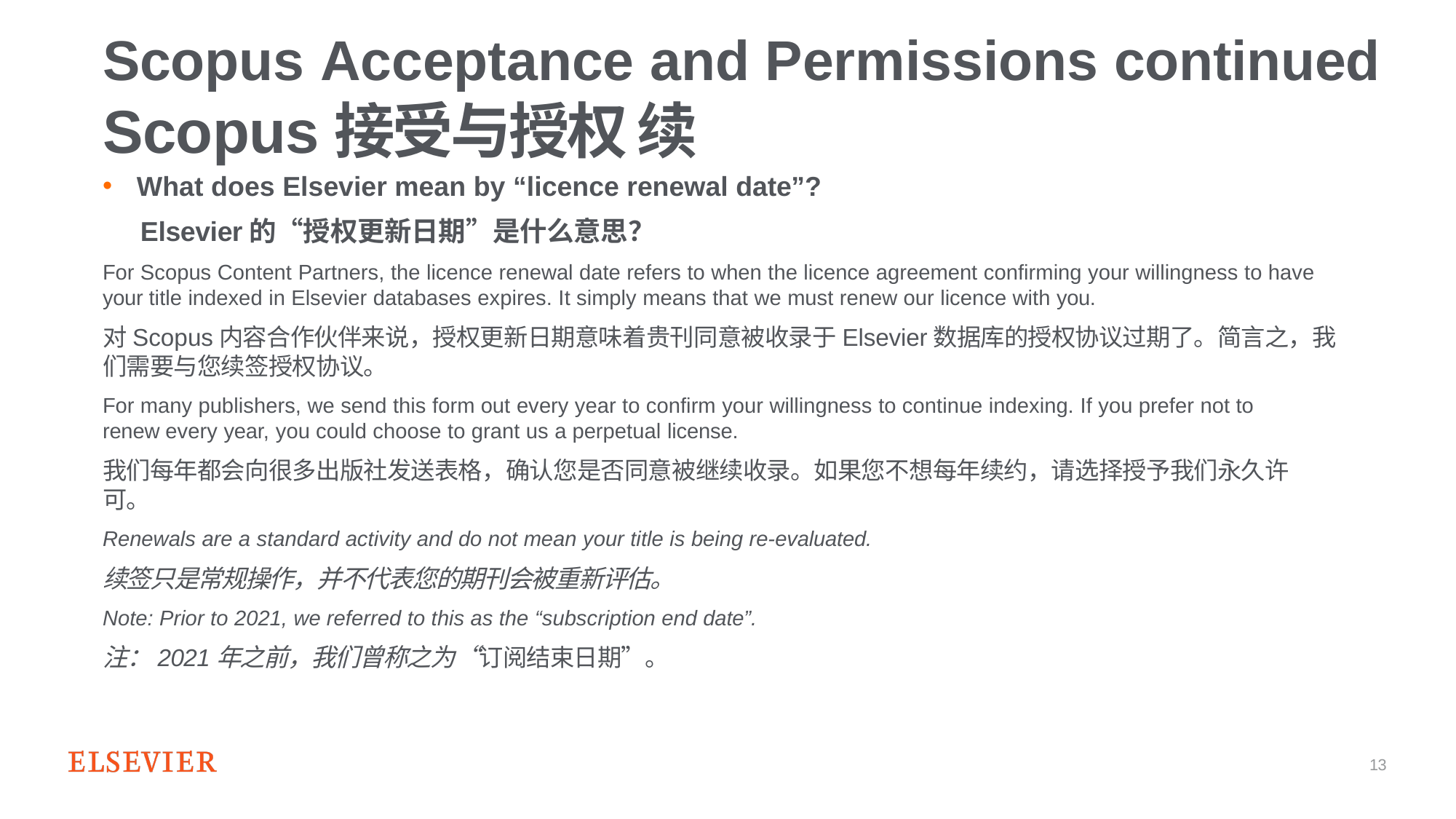

# Scopus Acceptance and Permissions continued
Scopus接受与授权 续
What does Elsevier mean by “licence renewal date”?
Elsevier的“授权更新日期”是什么意思？
For Scopus Content Partners, the licence renewal date refers to when the licence agreement confirming your willingness to have your title indexed in Elsevier databases expires. It simply means that we must renew our licence with you.
对Scopus内容合作伙伴来说，授权更新日期意味着贵刊同意被收录于Elsevier数据库的授权协议过期了。简言之，我
们需要与您续签授权协议。
For many publishers, we send this form out every year to confirm your willingness to continue indexing. If you prefer not to renew every year, you could choose to grant us a perpetual license.
我们每年都会向很多出版社发送表格，确认您是否同意被继续收录。如果您不想每年续约，请选择授予我们永久许可。
Renewals are a standard activity and do not mean your title is being re-evaluated.
续签只是常规操作，并不代表您的期刊会被重新评估。
Note: Prior to 2021, we referred to this as the “subscription end date”.
注：2021年之前，我们曾称之为“订阅结束日期”。
13